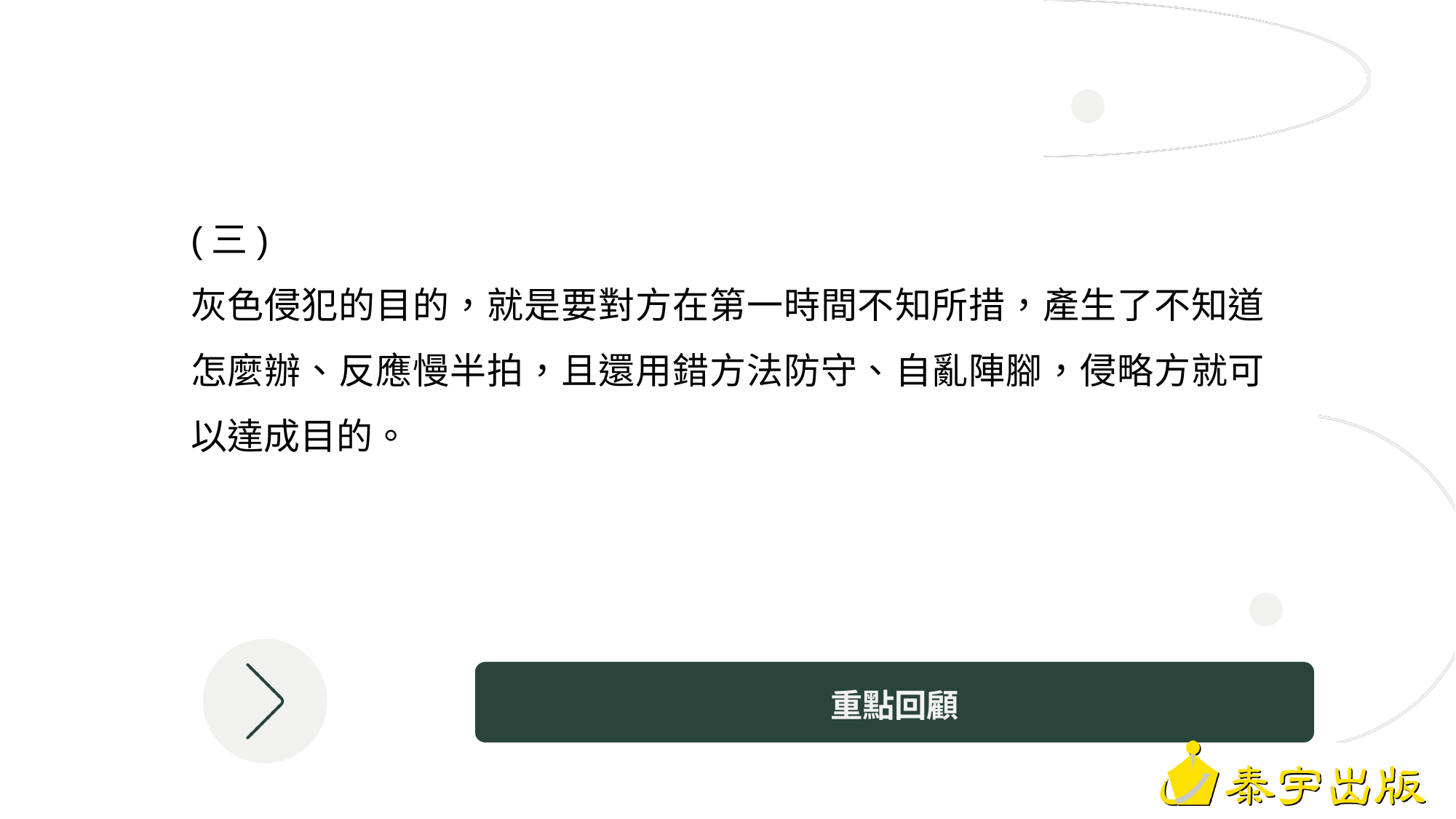

(三)
灰色侵犯的目的，就是要對方在第一時間不知所措，產生了不知道怎麼辦、反應慢半拍，且還用錯方法防守、自亂陣腳，侵略方就可以達成目的。